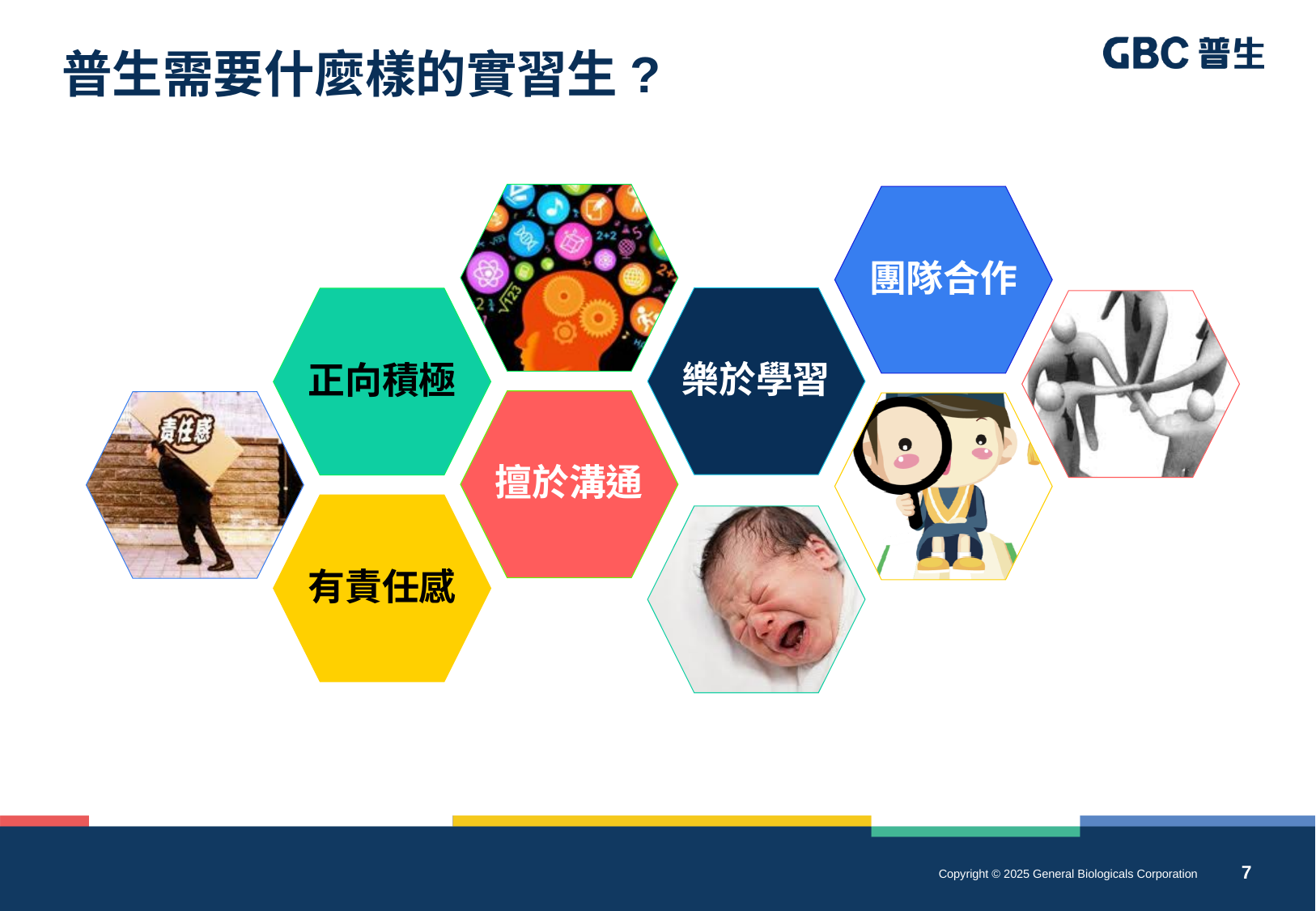

# 普生需要什麼樣的實習生?

團隊合作

樂於學習

正向積極

擅於溝通

有責任感

7
Copyright © 2025 General Biologicals Corporation